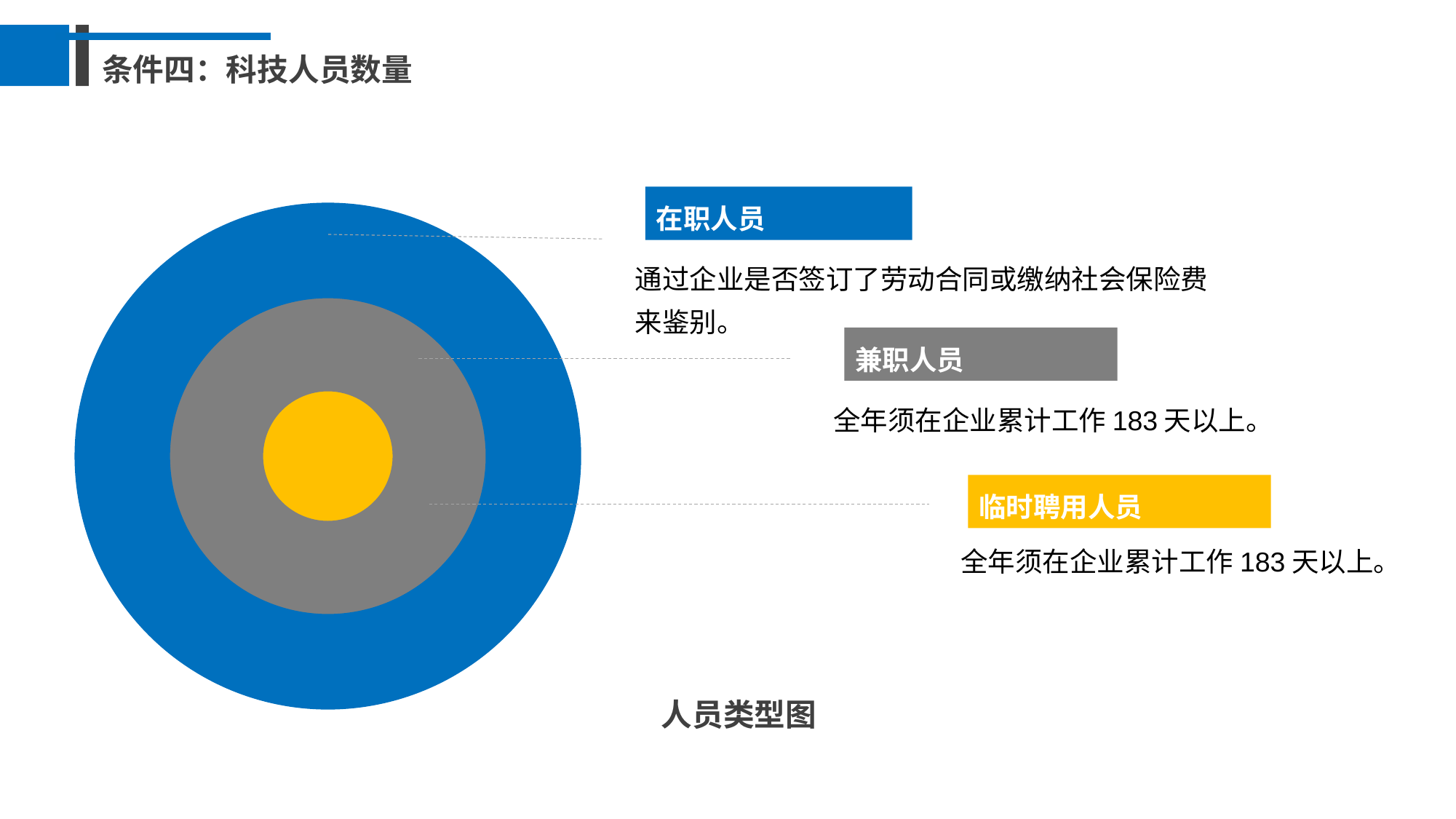

条件四：科技人员数量
在职人员

通过企业是否签订了劳动合同或缴纳社会保险费来鉴别。
兼职人员
全年须在企业累计工作183天以上。
临时聘用人员
全年须在企业累计工作183天以上。
人员类型图